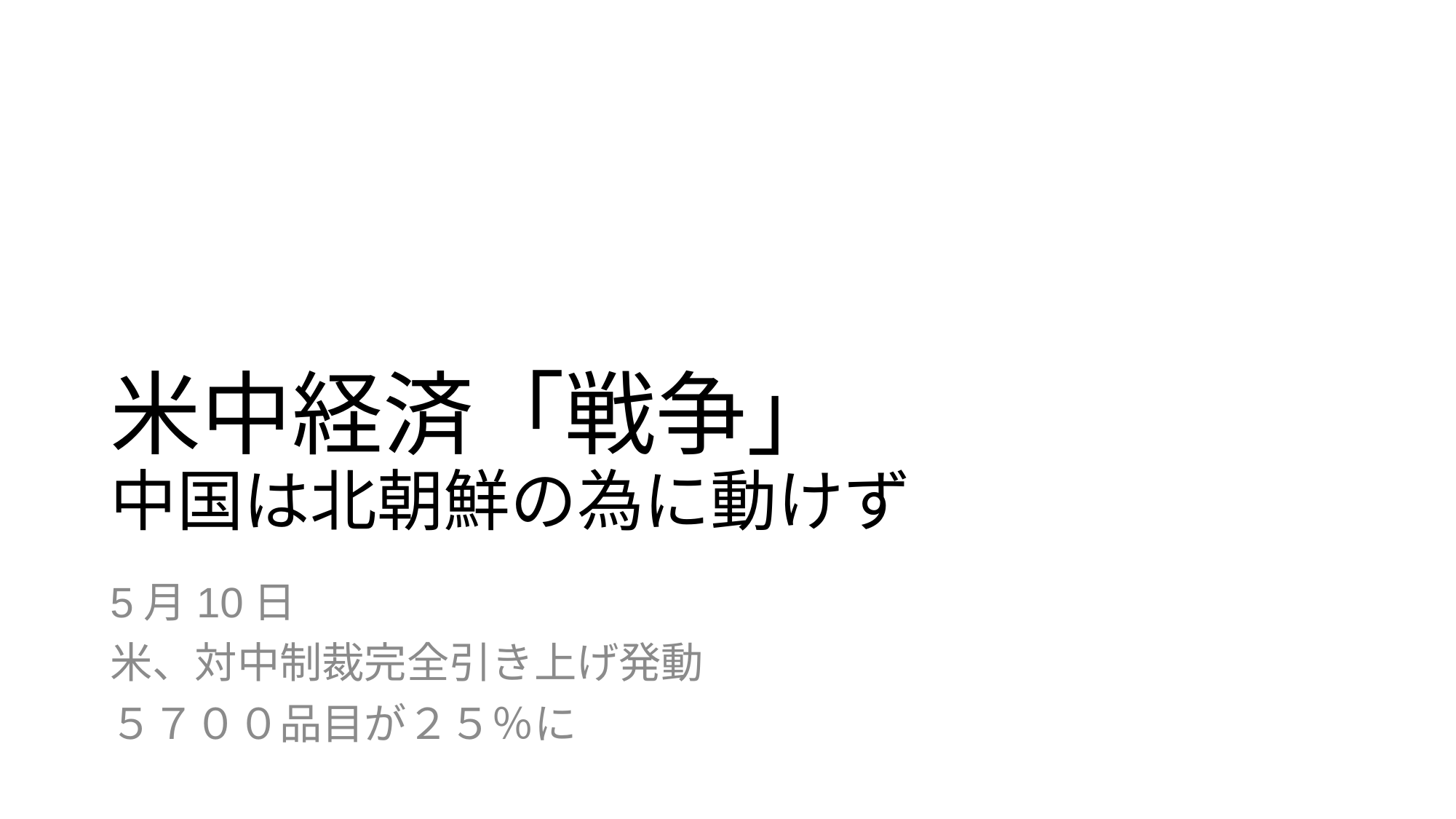

# 米中経済「戦争」 中国は北朝鮮の為に動けず
5月10日
米、対中制裁完全引き上げ発動
５７００品目が２５％に